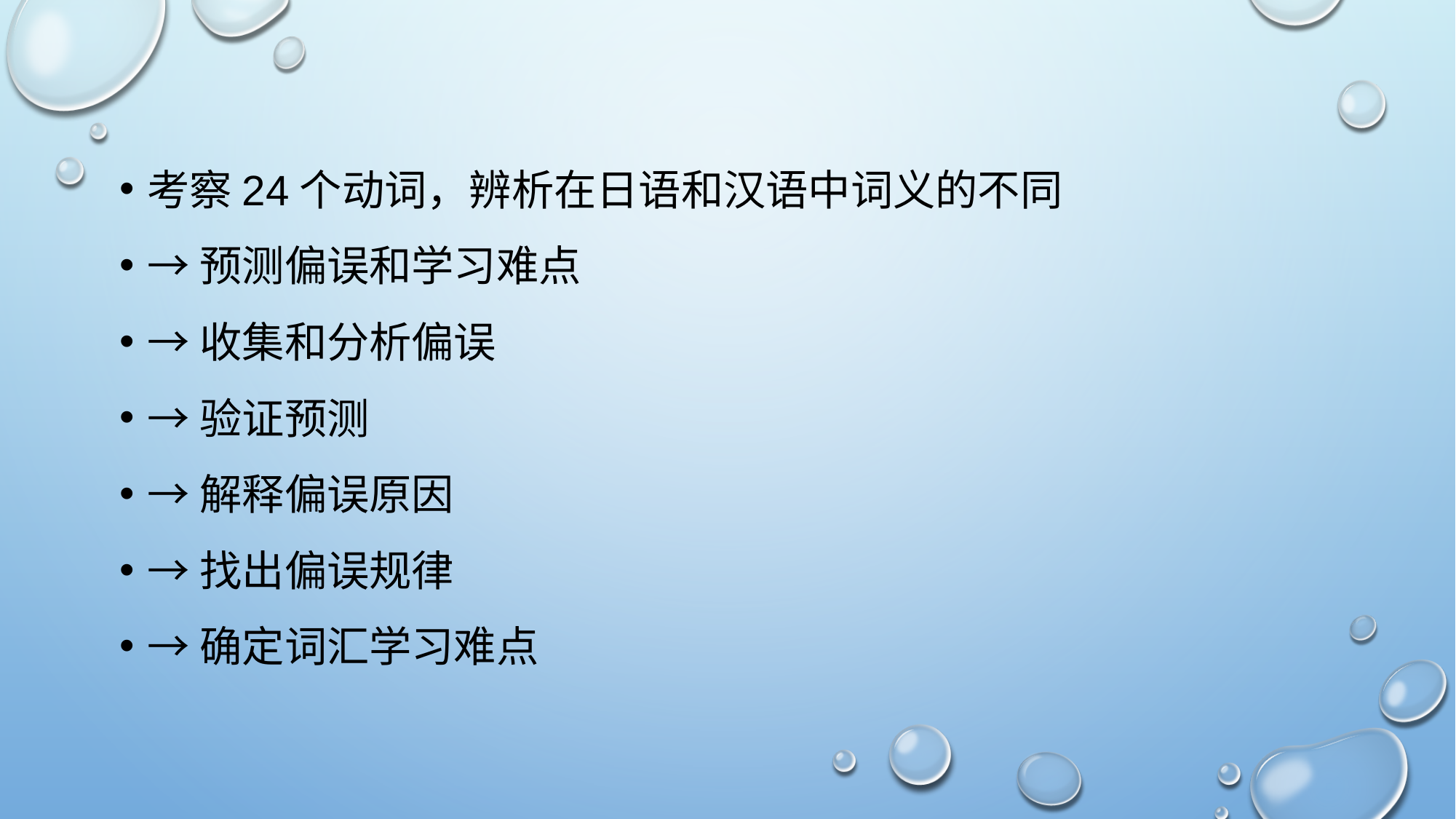

考察24个动词，辨析在日语和汉语中词义的不同
→预测偏误和学习难点
→收集和分析偏误
→验证预测
→解释偏误原因
→找出偏误规律
→确定词汇学习难点